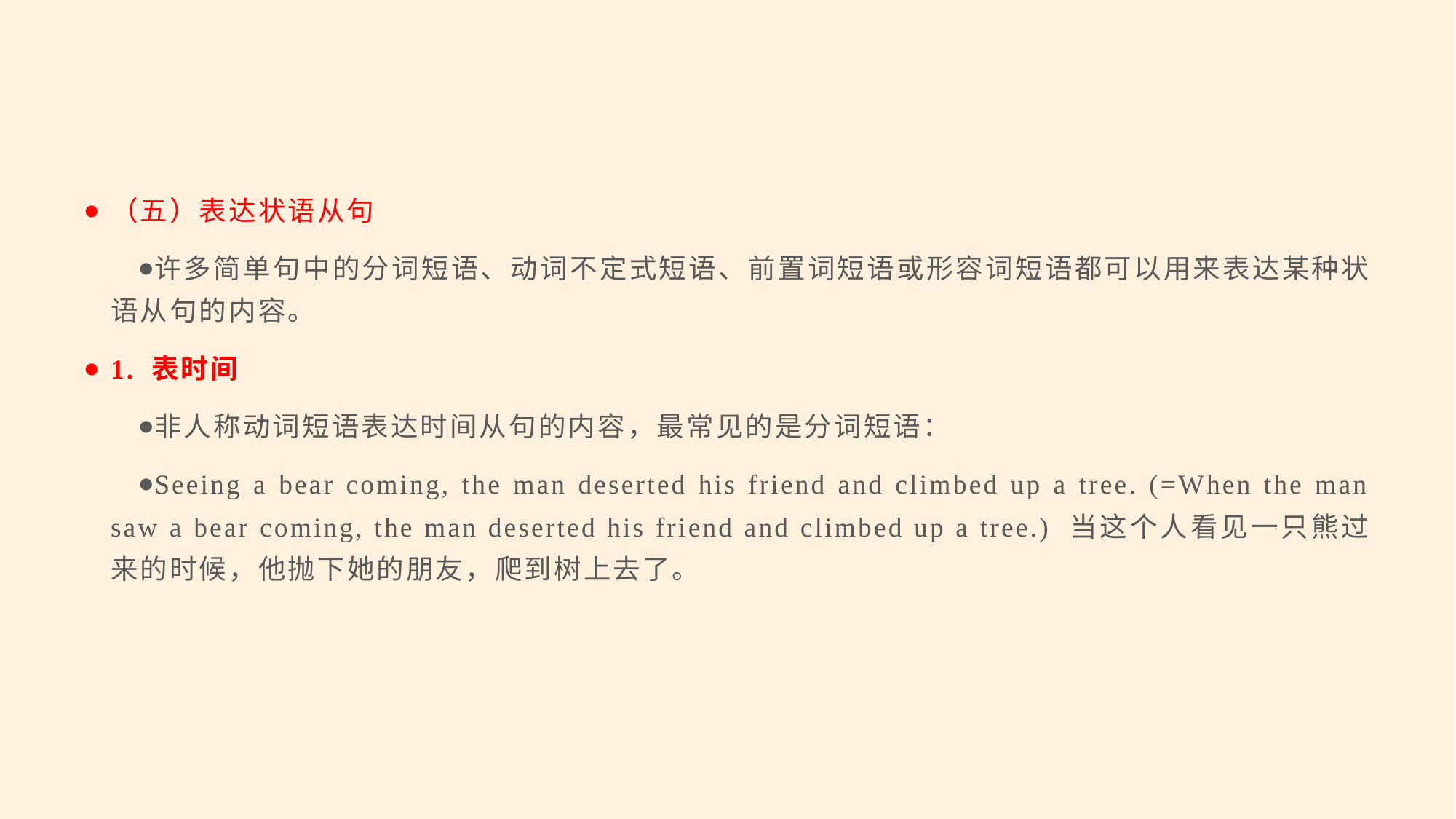

#
（五）表达状语从句
许多简单句中的分词短语、动词不定式短语、前置词短语或形容词短语都可以用来表达某种状语从句的内容。
1. 表时间
非人称动词短语表达时间从句的内容，最常见的是分词短语：
Seeing a bear coming, the man deserted his friend and climbed up a tree. (=When the man saw a bear coming, the man deserted his friend and climbed up a tree.) 当这个人看见一只熊过来的时候，他抛下她的朋友，爬到树上去了。